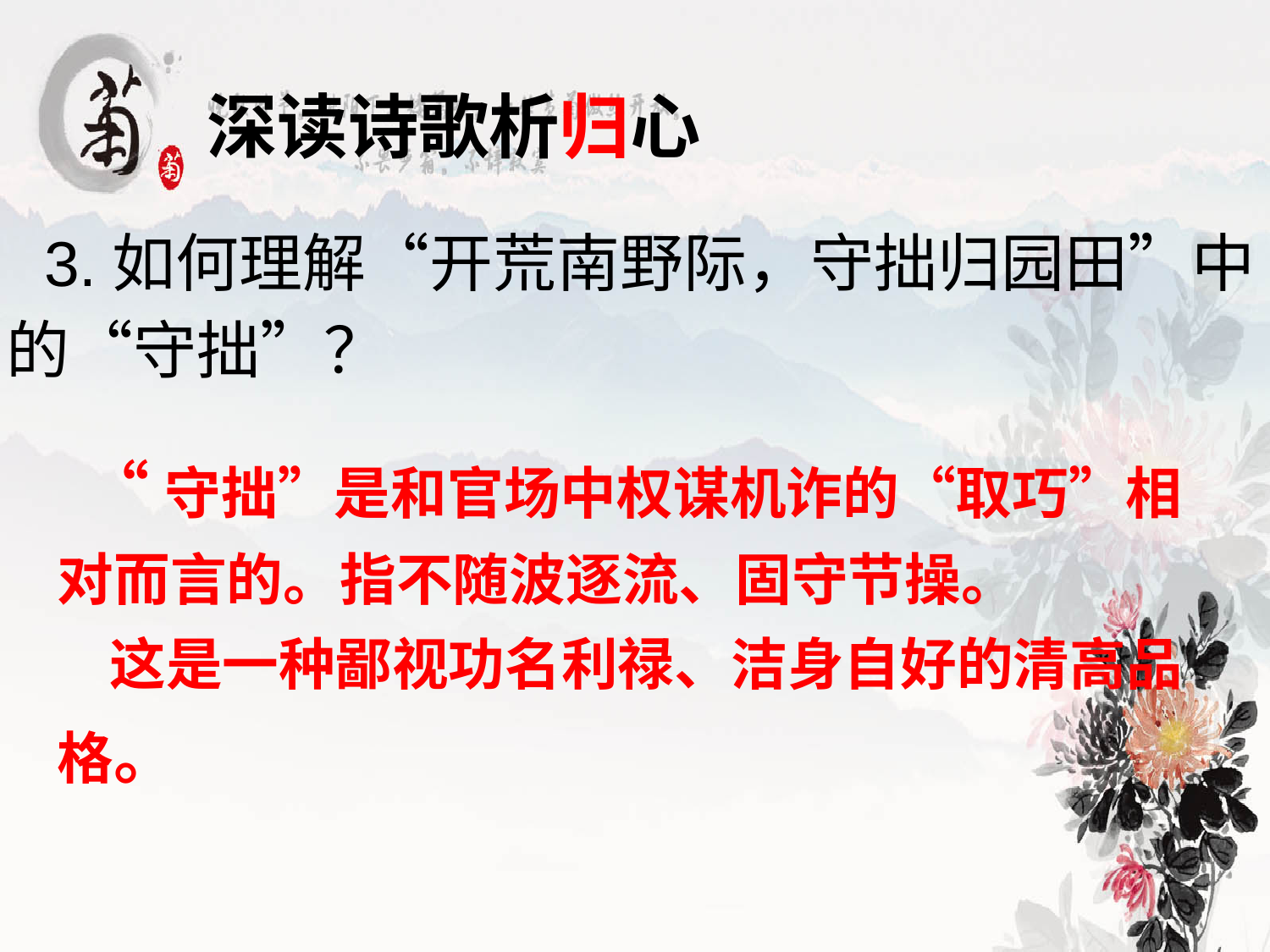

深读诗歌析归心
 3.如何理解“开荒南野际，守拙归园田”中的“守拙”？
  “守拙”是和官场中权谋机诈的“取巧”相对而言的。指不随波逐流、固守节操。
   这是一种鄙视功名利禄、洁身自好的清高品格。